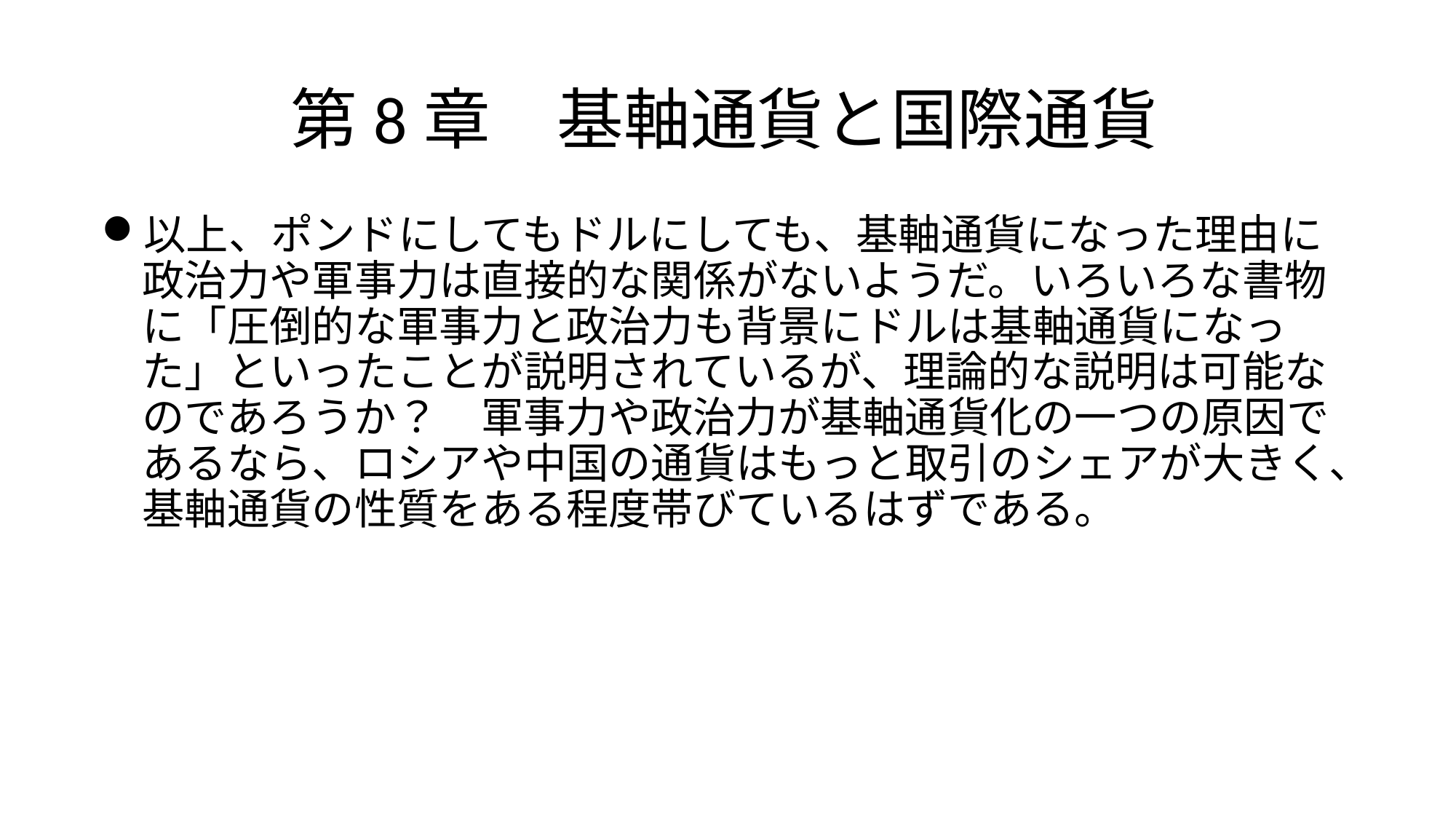

# 第8章　基軸通貨と国際通貨
以上、ポンドにしてもドルにしても、基軸通貨になった理由に政治力や軍事力は直接的な関係がないようだ。いろいろな書物に「圧倒的な軍事力と政治力も背景にドルは基軸通貨になった」といったことが説明されているが、理論的な説明は可能なのであろうか？　軍事力や政治力が基軸通貨化の一つの原因であるなら、ロシアや中国の通貨はもっと取引のシェアが大きく、基軸通貨の性質をある程度帯びているはずである。